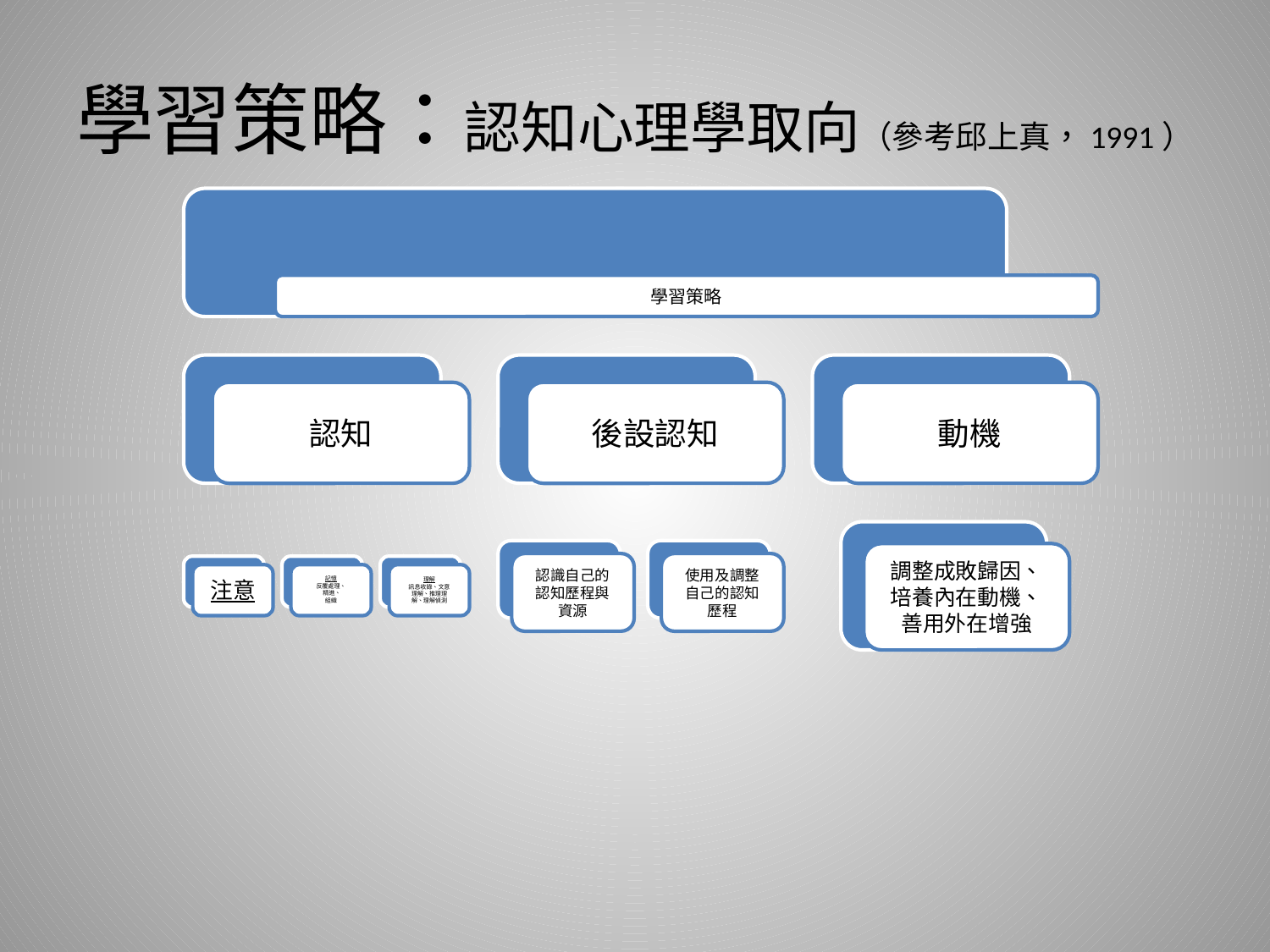

# 學習策略：認知心理學取向（參考邱上真，1991）
學習策略
認知
注意
記憶
反覆處理、
 精進、
組織
後設認知
認識自己的認知歷程與資源
動機
使用及調整自己的認知歷程
理解
訊息收錄、文意理解、推理理解、理解偵測
調整成敗歸因、
培養內在動機、
善用外在增強